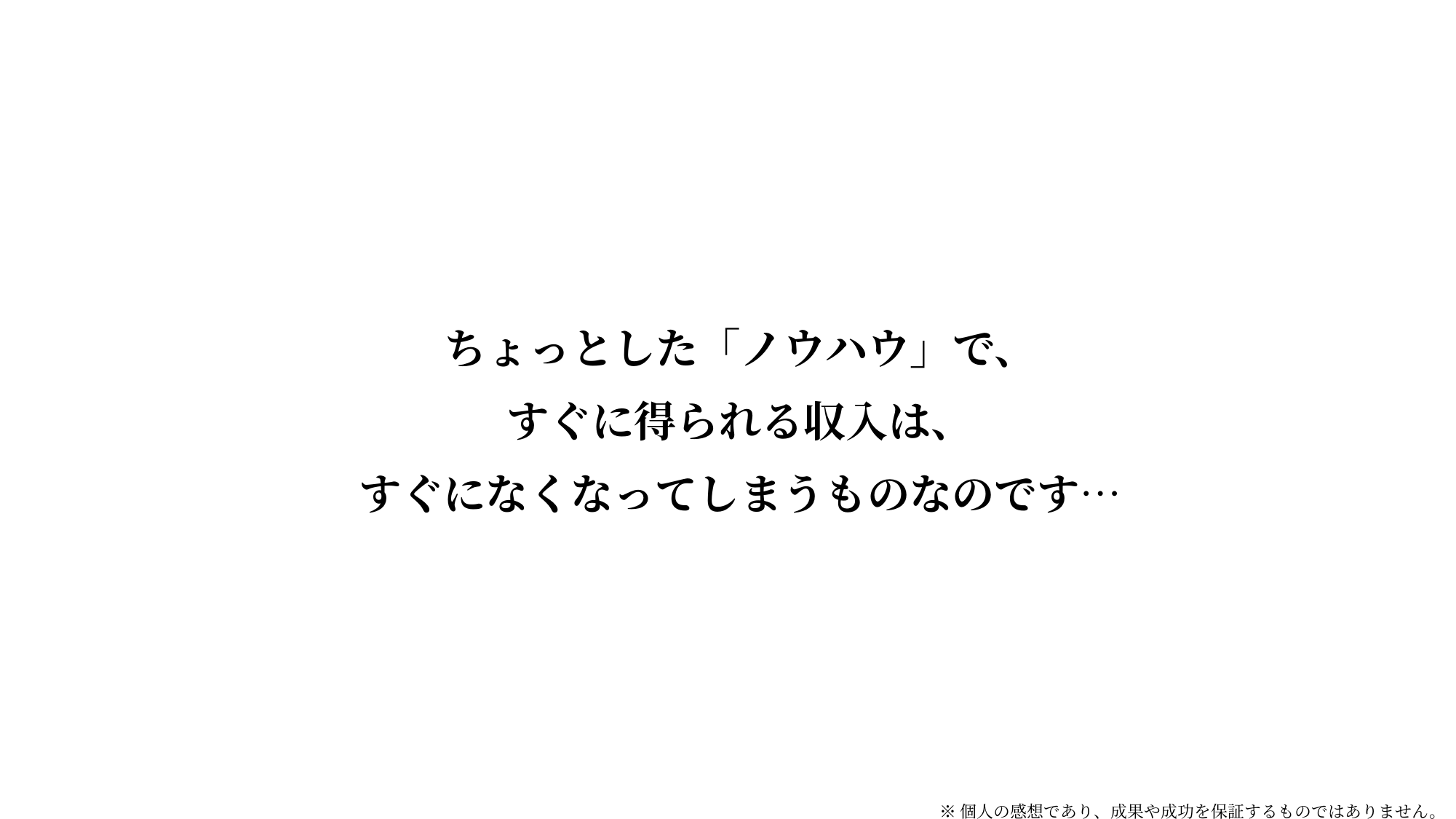

ちょっとした「ノウハウ」で、
すぐに得られる収入は、
すぐになくなってしまうものなのです…
※個人の感想であり、成果や成功を保証するものではありません。